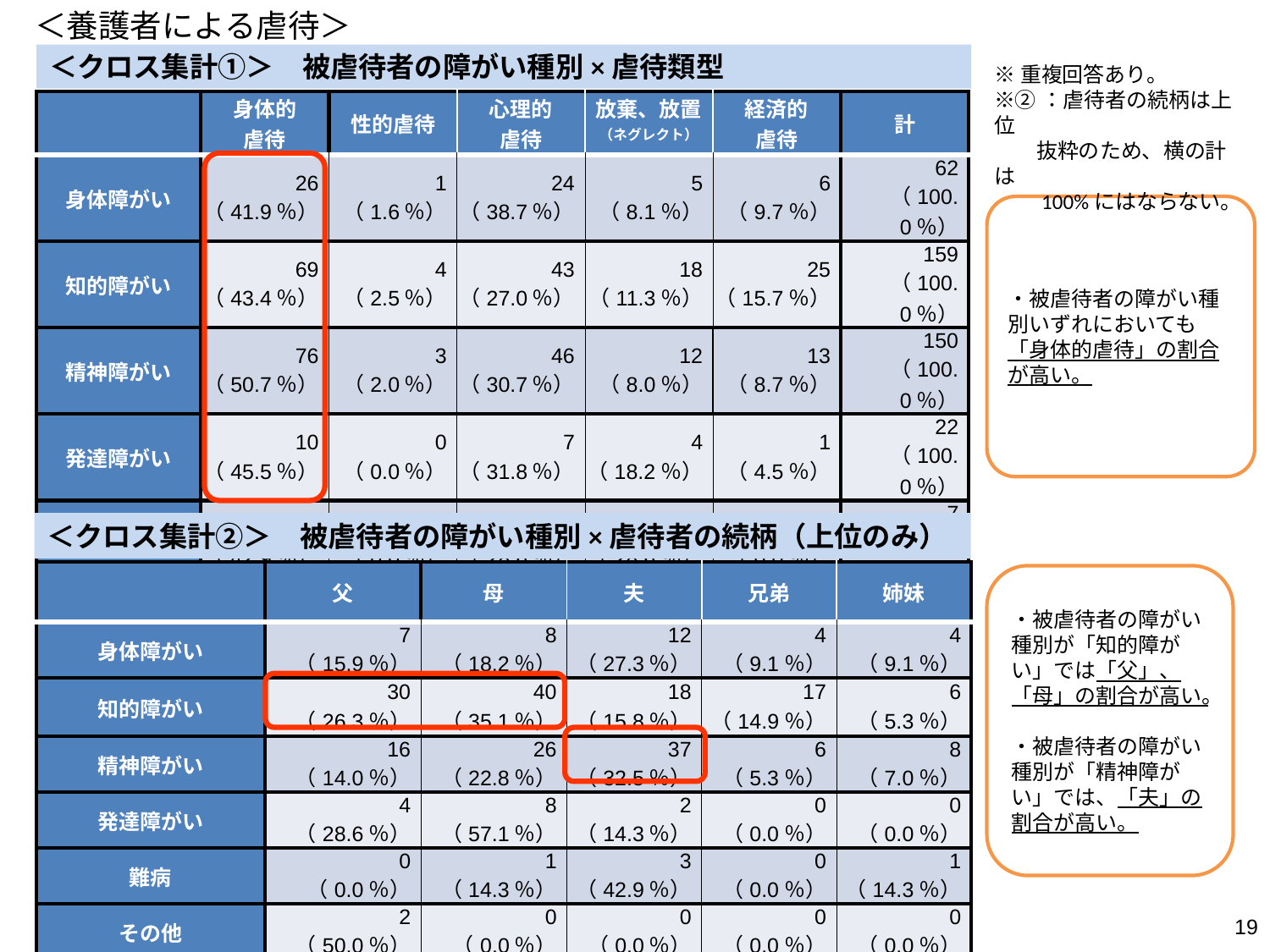

＜養護者による虐待＞
# ＜クロス集計①＞　被虐待者の障がい種別×虐待類型
※重複回答あり。
※②：虐待者の続柄は上位
　　抜粋のため、横の計は
　　100%にはならない。
|  | 身体的 虐待 | 性的虐待 | 心理的 虐待 | 放棄、放置 （ネグレクト） | 経済的 虐待 | 計 |
| --- | --- | --- | --- | --- | --- | --- |
| 身体障がい | 26 （41.9％） | 1 （1.6％） | 24 （38.7％） | 5 （8.1％） | 6 （9.7％） | 62 （100.0％） |
| 知的障がい | 69 （43.4％） | 4 （2.5％） | 43 （27.0％） | 18 （11.3％） | 25 （15.7％） | 159 （100.0％） |
| 精神障がい | 76 （50.7％） | 3 （2.0％） | 46 （30.7％） | 12 （8.0％） | 13 （8.7％） | 150 （100.0％） |
| 発達障がい | 10 （45.5％） | 0 （0.0％） | 7 （31.8％） | 4 （18.2％） | 1 （4.5％） | 22 （100.0％） |
| 難病 | 3 （42.9％） | 0 （0.0％） | 2 （28.6％） | 2 （28.6％） | 0 （0.0％） | 7 （100.0％） |
| その他 | 2 （40.0％） | 0 （0.0％） | 1 （20.0％） | 1 （20.0％） | 1 （20.0％） | 5 （100.0％） |

・被虐待者の障がい種別いずれにおいても「身体的虐待」の割合が高い。
＜クロス集計②＞　被虐待者の障がい種別×虐待者の続柄（上位のみ）
|  | 父 | 母 | 夫 | 兄弟 | 姉妹 |
| --- | --- | --- | --- | --- | --- |
| 身体障がい | 7 （15.9％） | 8 （18.2％） | 12 （27.3％） | 4 （9.1％） | 4 （9.1％） |
| 知的障がい | 30 （26.3％） | 40 （35.1％） | 18 （15.8％） | 17 （14.9％） | 6 （5.3％） |
| 精神障がい | 16 （14.0％） | 26 （22.8％） | 37 （32.5％） | 6 （5.3％） | 8 （7.0％） |
| 発達障がい | 4 （28.6％） | 8 （57.1％） | 2 （14.3％） | 0 （0.0％） | 0 （0.0％） |
| 難病 | 0 （0.0％） | 1 （14.3％） | 3 （42.9％） | 0 （0.0％） | 1 （14.3％） |
| その他 | 2 （50.0％） | 0 （0.0％） | 0 （0.0％） | 0 （0.0％） | 0 （0.0％） |
・被虐待者の障がい種別が「知的障がい」では「父」、「母」の割合が高い。

・被虐待者の障がい種別が「精神障がい」では、「夫」の割合が高い。

19